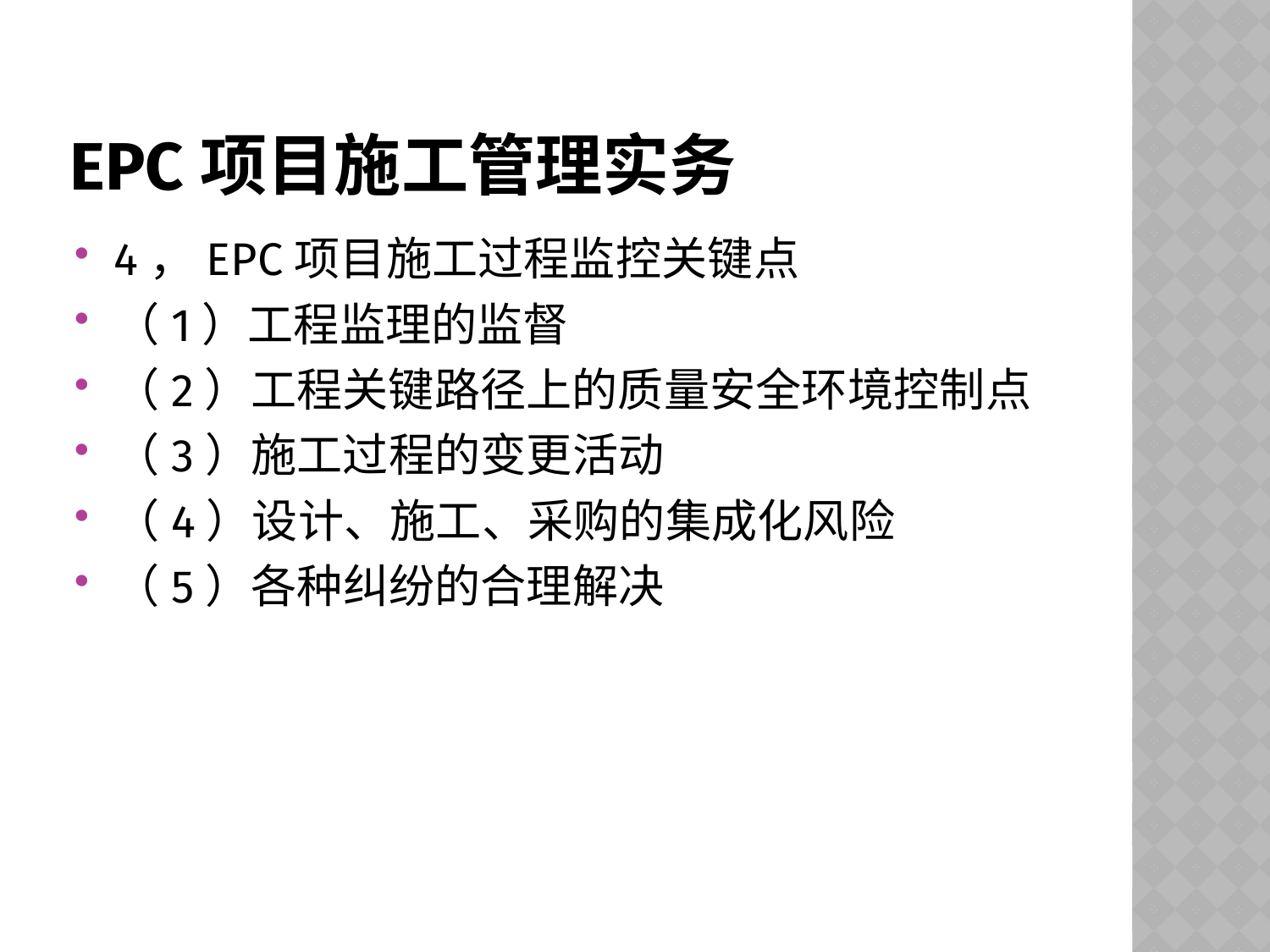

# EPC项目施工管理实务
4，EPC项目施工过程监控关键点
（1）工程监理的监督
（2）工程关键路径上的质量安全环境控制点
（3）施工过程的变更活动
（4）设计、施工、采购的集成化风险
（5）各种纠纷的合理解决